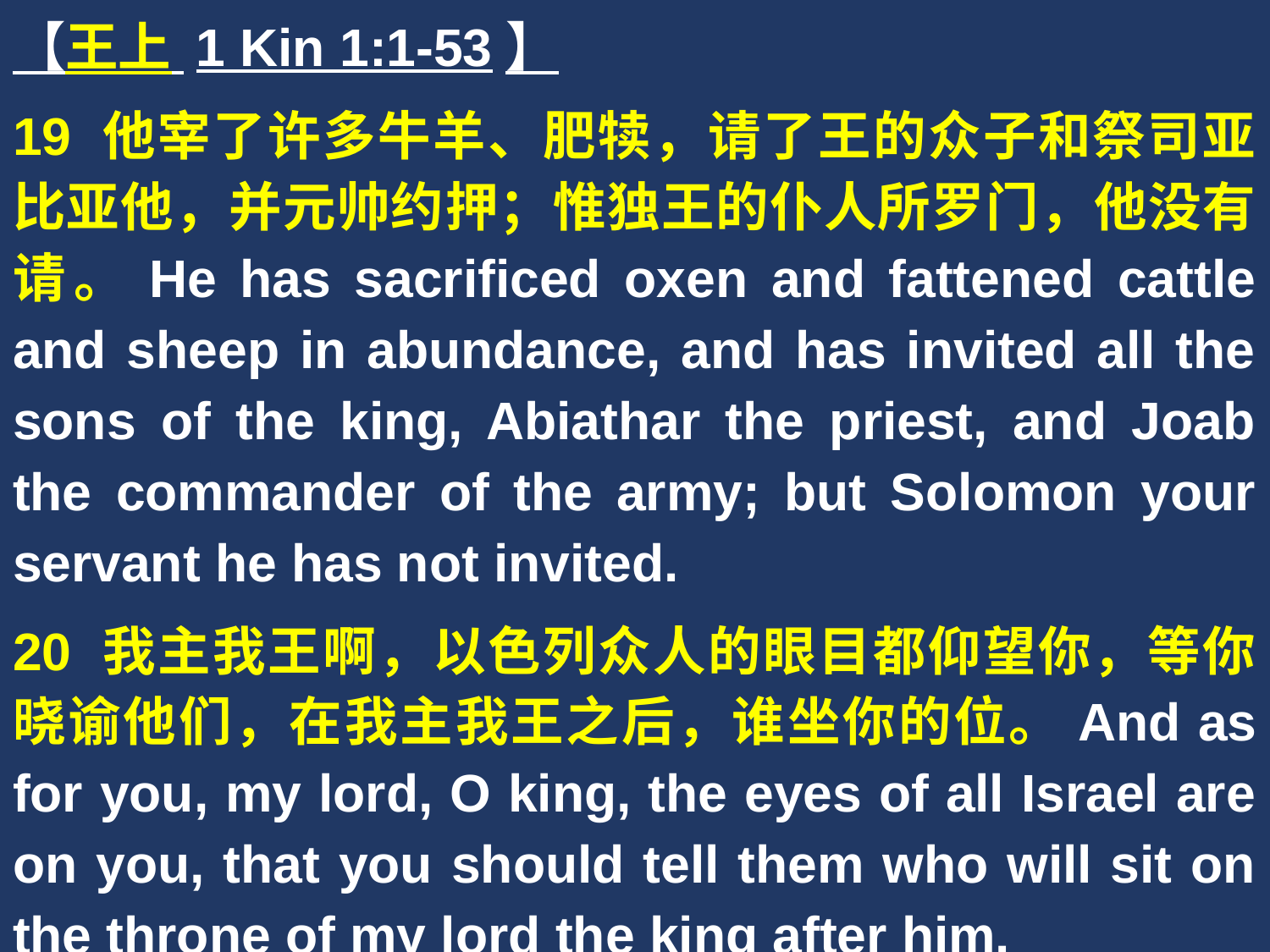

【王上 1 Kin 1:1-53】
19 他宰了许多牛羊、肥犊，请了王的众子和祭司亚比亚他，并元帅约押；惟独王的仆人所罗门，他没有请。He has sacrificed oxen and fattened cattle and sheep in abundance, and has invited all the sons of the king, Abiathar the priest, and Joab the commander of the army; but Solomon your servant he has not invited.
20 我主我王啊，以色列众人的眼目都仰望你，等你晓谕他们，在我主我王之后，谁坐你的位。And as for you, my lord, O king, the eyes of all Israel are on you, that you should tell them who will sit on the throne of my lord the king after him.